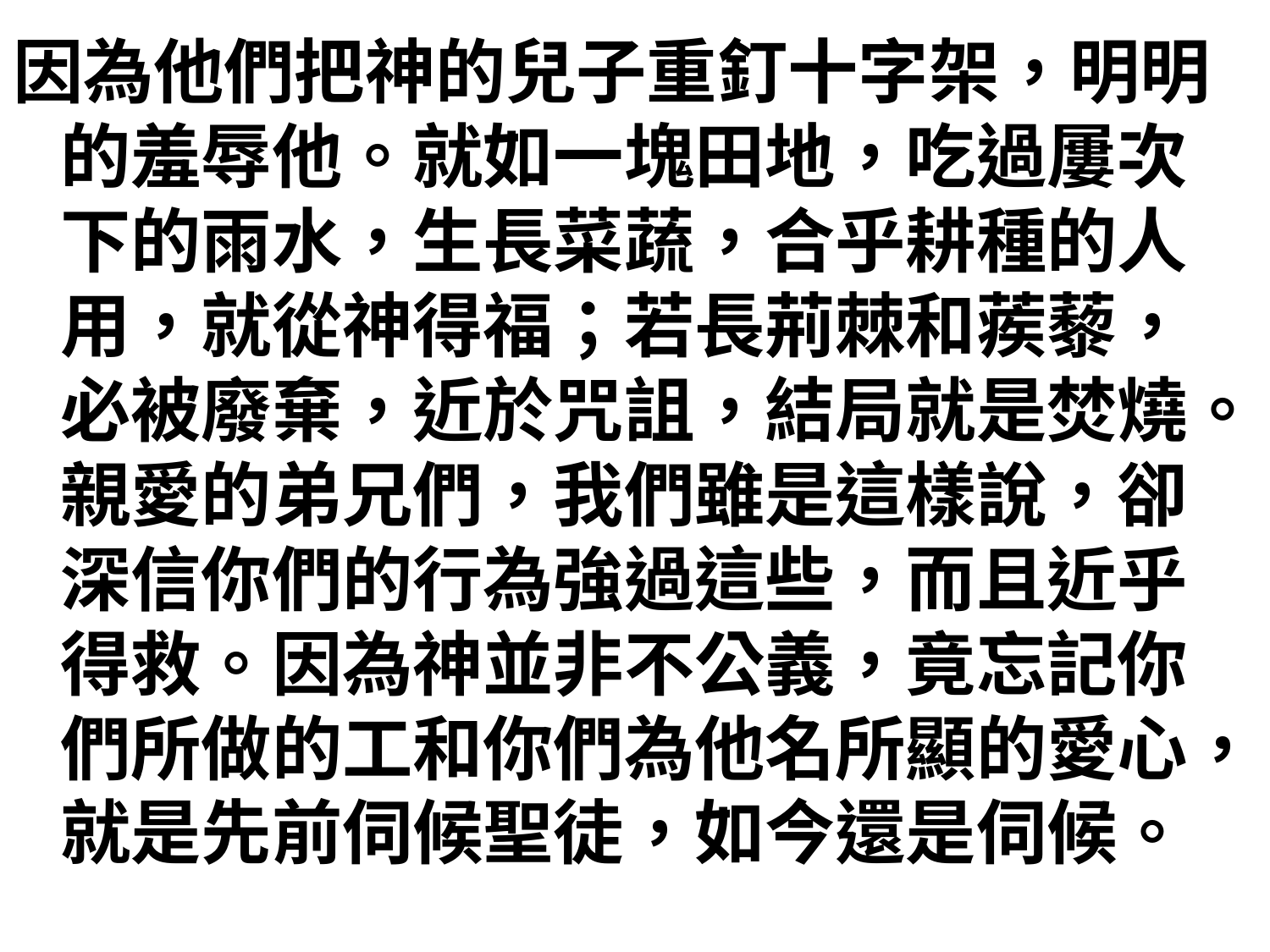

因為他們把神的兒子重釘十字架，明明的羞辱他。就如一塊田地，吃過屢次下的雨水，生長菜蔬，合乎耕種的人用，就從神得福；若長荊棘和蒺藜，必被廢棄，近於咒詛，結局就是焚燒。親愛的弟兄們，我們雖是這樣說，卻深信你們的行為強過這些，而且近乎得救。因為神並非不公義，竟忘記你們所做的工和你們為他名所顯的愛心，就是先前伺候聖徒，如今還是伺候。
#